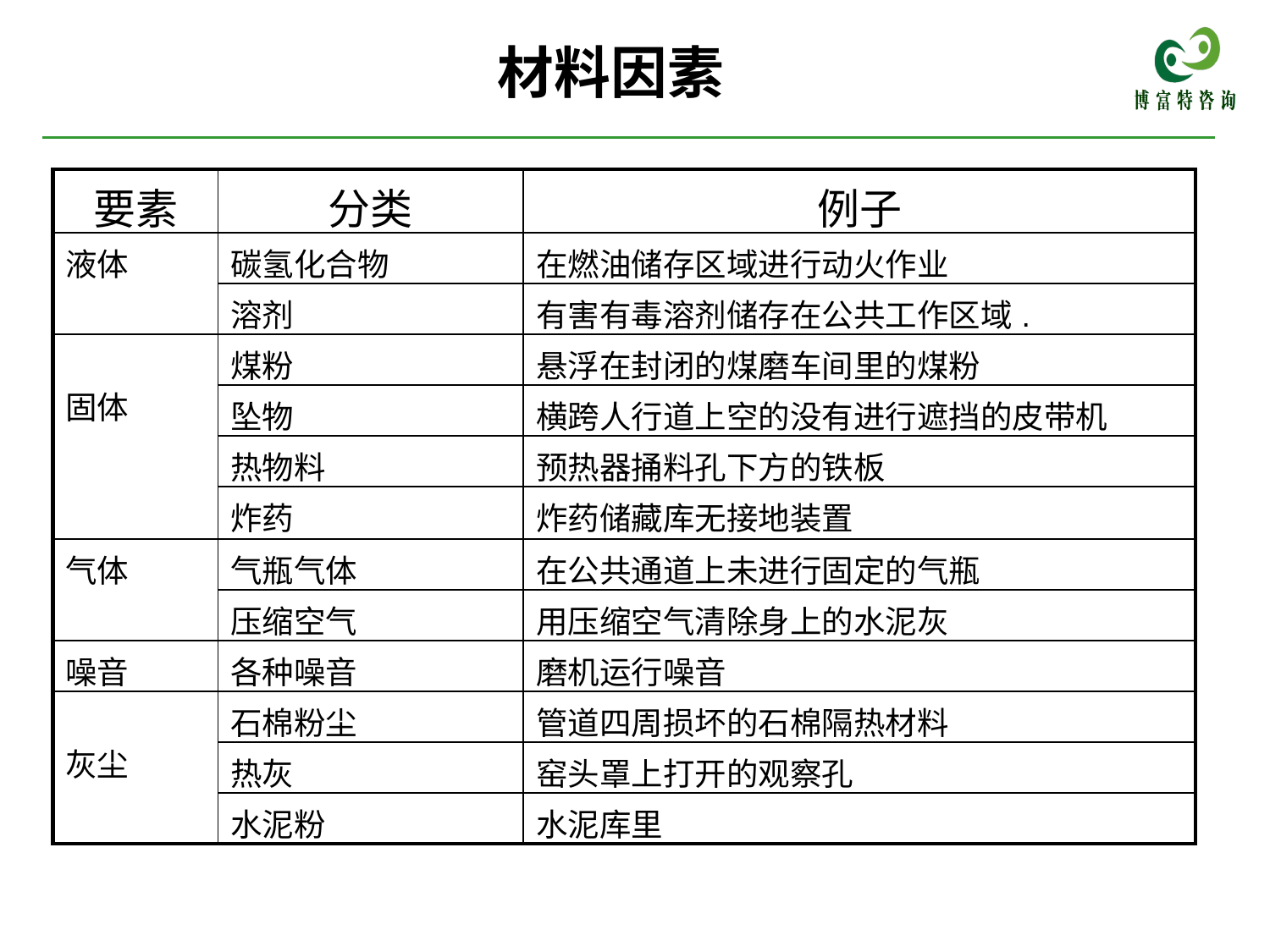

材料因素
| 要素 | 分类 | 例子 |
| --- | --- | --- |
| 液体 | 碳氢化合物 | 在燃油储存区域进行动火作业 |
|  | 溶剂 | 有害有毒溶剂储存在公共工作区域. |
| 固体 | 煤粉 | 悬浮在封闭的煤磨车间里的煤粉 |
|  | 坠物 | 横跨人行道上空的没有进行遮挡的皮带机 |
|  | 热物料 | 预热器捅料孔下方的铁板 |
|  | 炸药 | 炸药储藏库无接地装置 |
| 气体 | 气瓶气体 | 在公共通道上未进行固定的气瓶 |
|  | 压缩空气 | 用压缩空气清除身上的水泥灰 |
| 噪音 | 各种噪音 | 磨机运行噪音 |
| 灰尘 | 石棉粉尘 | 管道四周损坏的石棉隔热材料 |
|  | 热灰 | 窑头罩上打开的观察孔 |
|  | 水泥粉 | 水泥库里 |